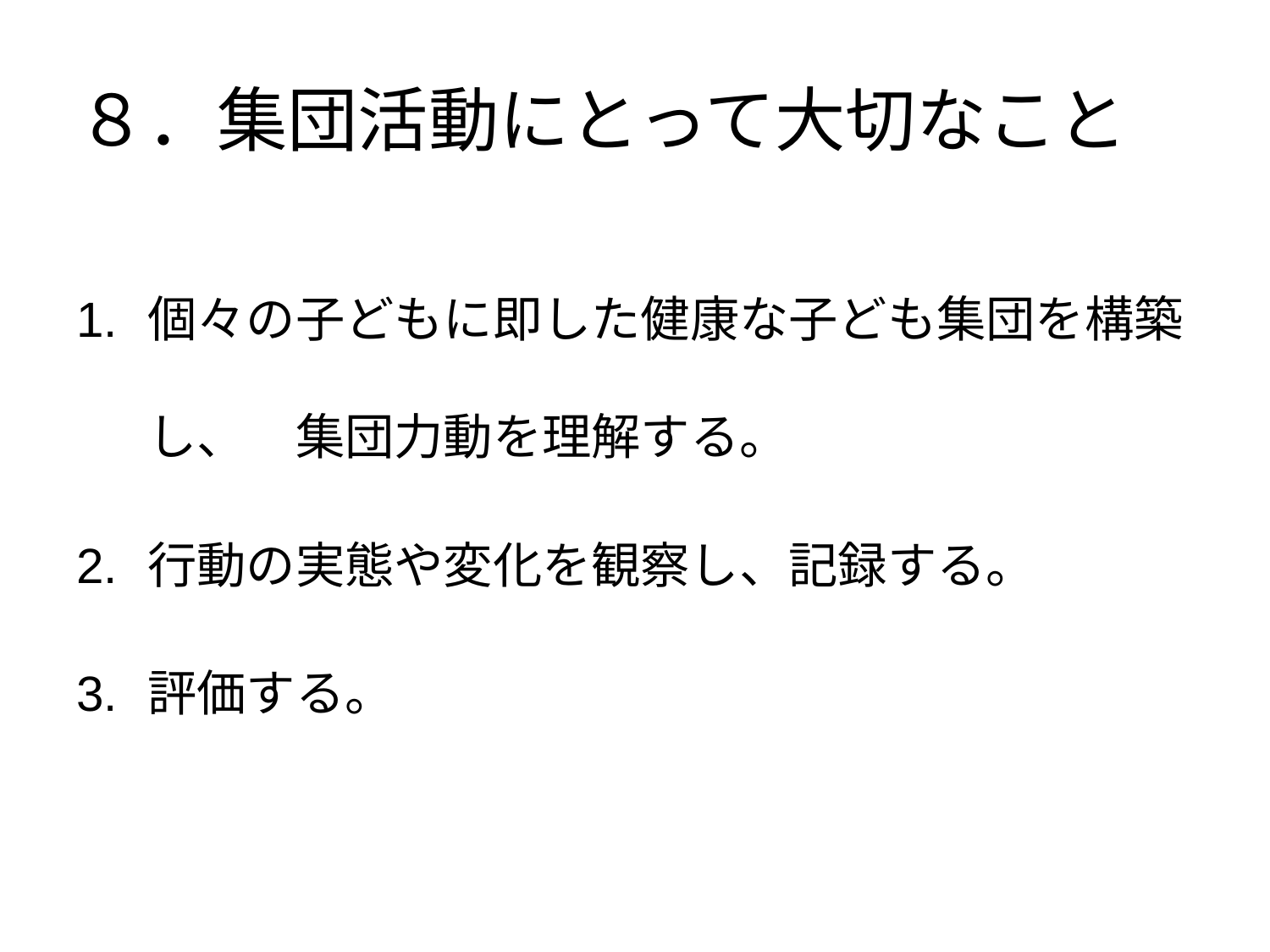

# ８．集団活動にとって大切なこと
個々の子どもに即した健康な子ども集団を構築し、　集団力動を理解する。
行動の実態や変化を観察し、記録する。
評価する。